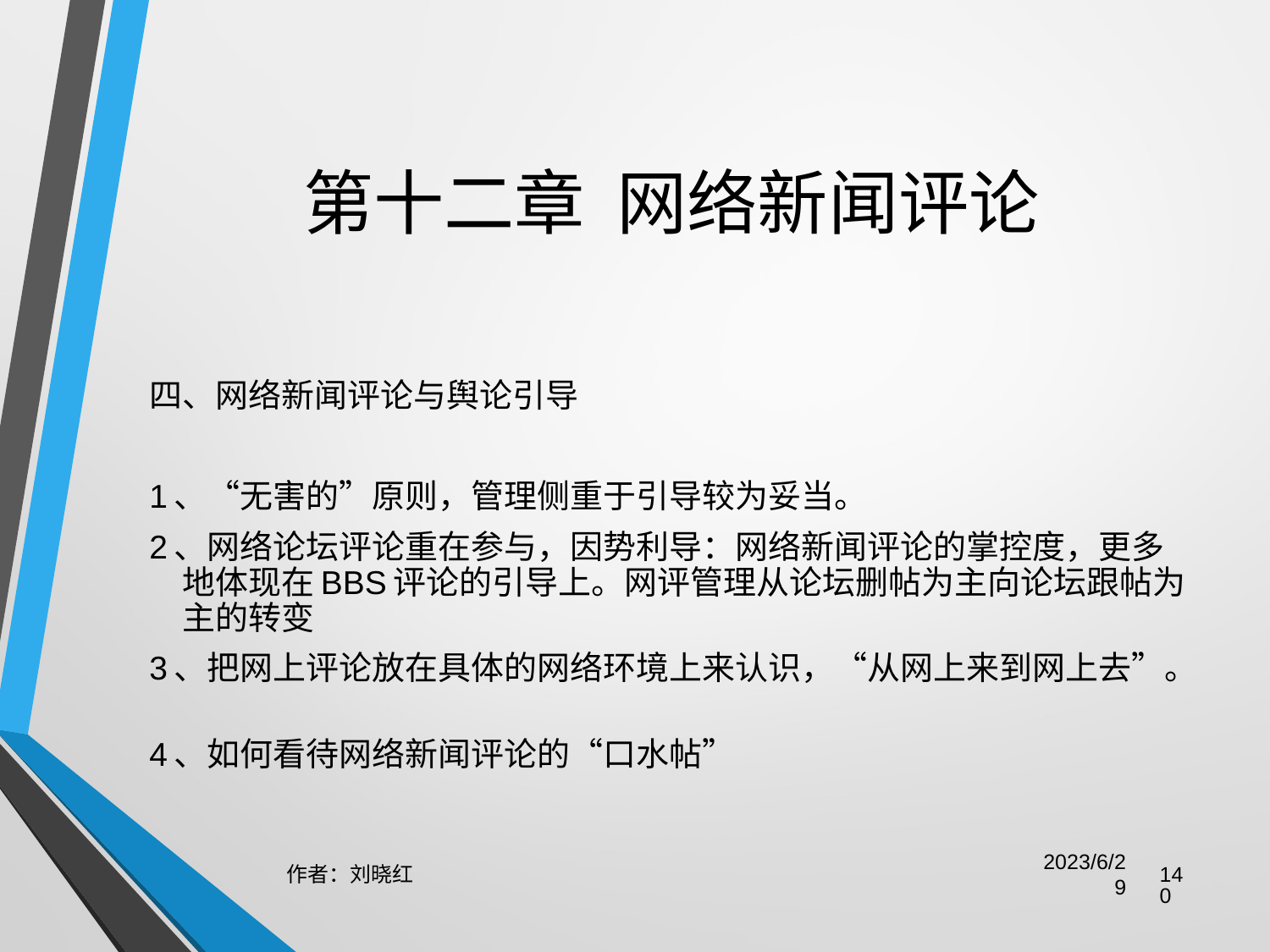

# 第十二章  网络新闻评论
四、网络新闻评论与舆论引导

1、“无害的”原则，管理侧重于引导较为妥当。
2、网络论坛评论重在参与，因势利导：网络新闻评论的掌控度，更多地体现在BBS评论的引导上。网评管理从论坛删帖为主向论坛跟帖为主的转变
3、把网上评论放在具体的网络环境上来认识，“从网上来到网上去”。
4、如何看待网络新闻评论的“口水帖”

作者：刘晓红
2023/6/29
140